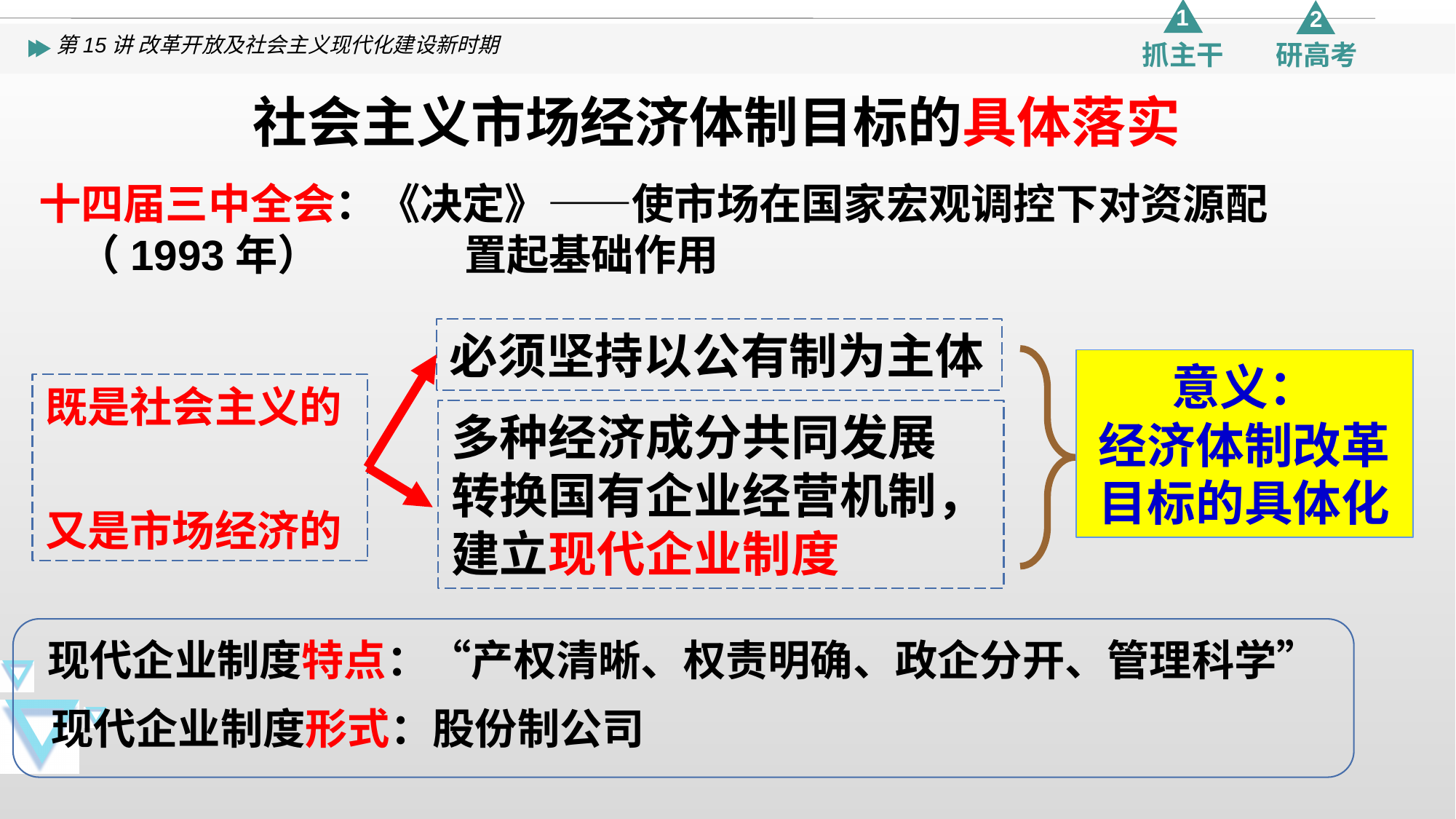

社会主义市场经济体制目标的具体落实
十四届三中全会：《决定》——使市场在国家宏观调控下对资源配
   （1993年）               置起基础作用
必须坚持以公有制为主体

意义：
经济体制改革目标的具体化
既是社会主义的
又是市场经济的
多种经济成分共同发展
转换国有企业经营机制，建立现代企业制度

现代企业制度特点：“产权清晰、权责明确、政企分开、管理科学”
现代企业制度形式：股份制公司